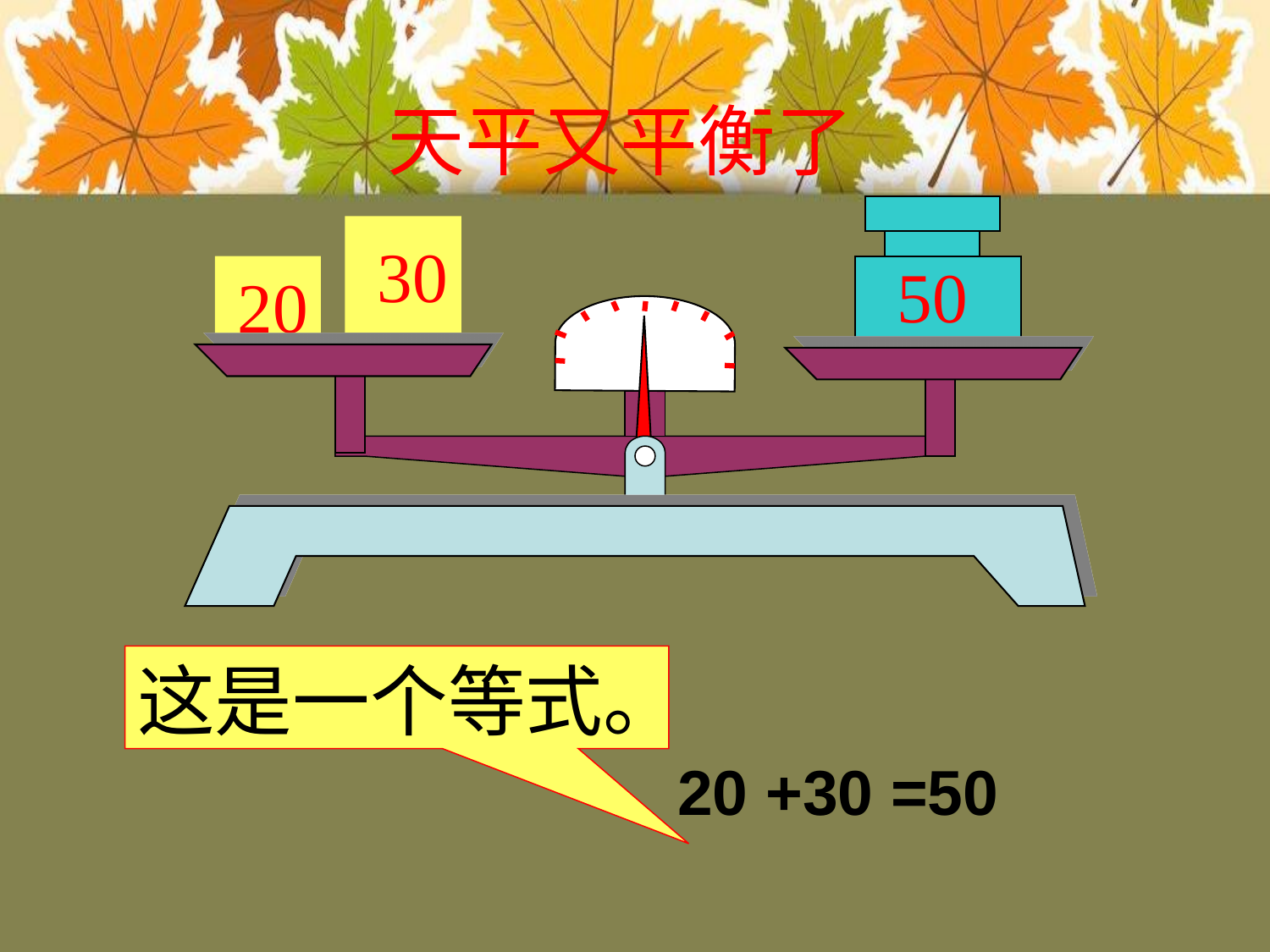

天平又平衡了

30

50

20

这是一个等式。
20 +30 =50